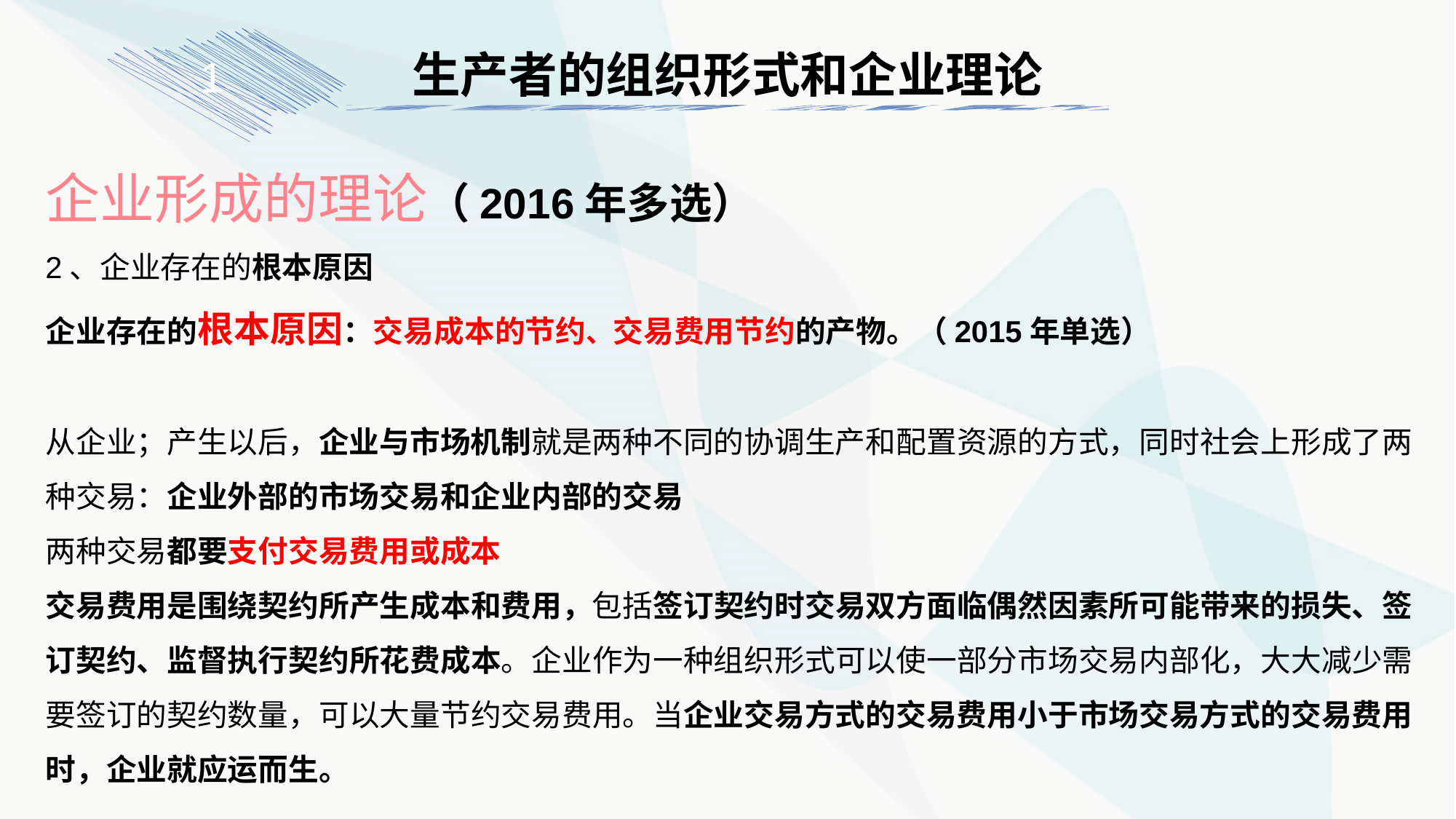

生产者的组织形式和企业理论
1
企业形成的理论（2016年多选）
2、企业存在的根本原因
企业存在的根本原因：交易成本的节约、交易费用节约的产物。（2015年单选）

从企业；产生以后，企业与市场机制就是两种不同的协调生产和配置资源的方式，同时社会上形成了两种交易：企业外部的市场交易和企业内部的交易
两种交易都要支付交易费用或成本
交易费用是围绕契约所产生成本和费用，包括签订契约时交易双方面临偶然因素所可能带来的损失、签订契约、监督执行契约所花费成本。企业作为一种组织形式可以使一部分市场交易内部化，大大减少需要签订的契约数量，可以大量节约交易费用。当企业交易方式的交易费用小于市场交易方式的交易费用时，企业就应运而生。